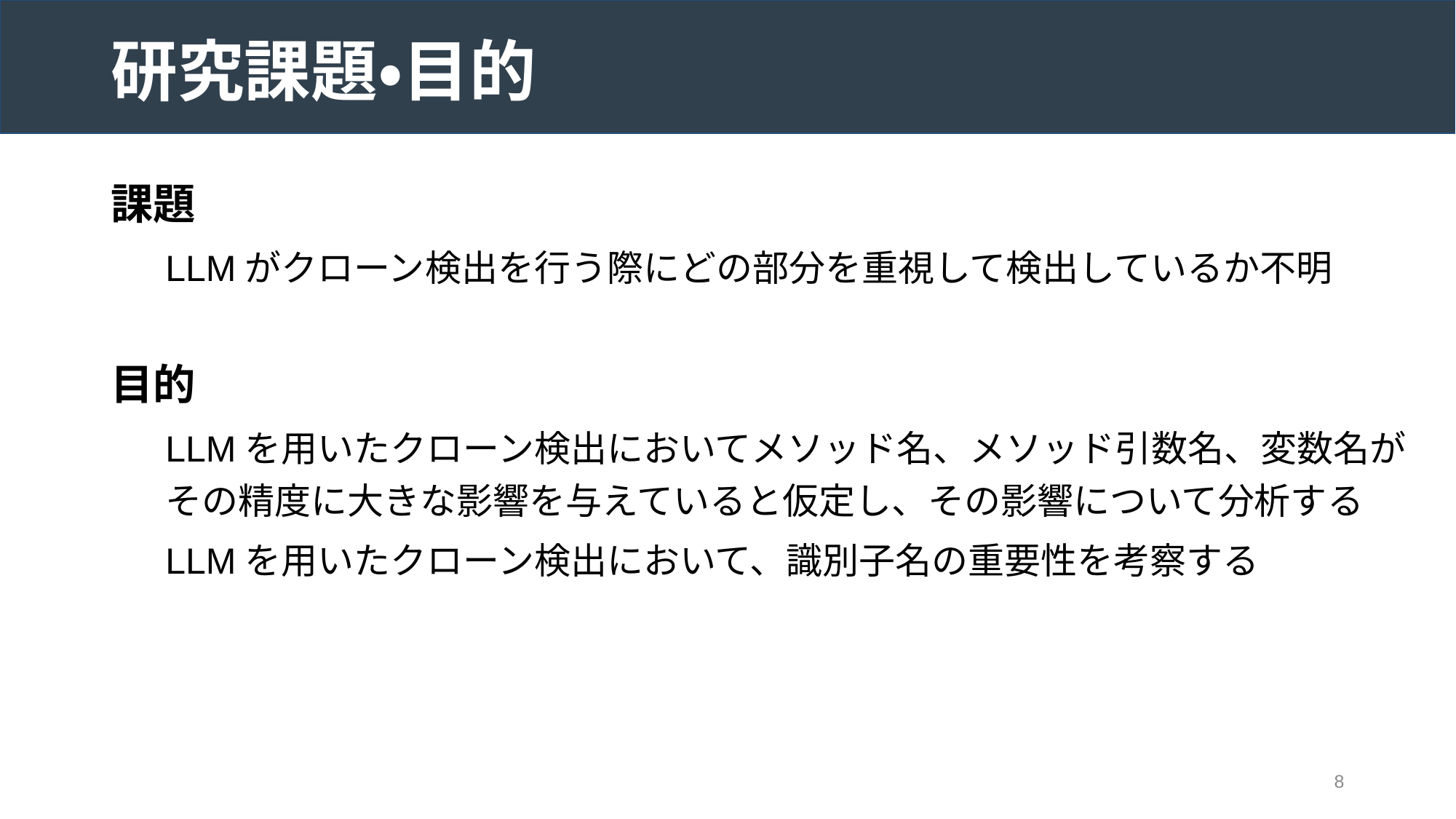

# 研究課題・目的
課題
LLMがクローン検出を行う際にどの部分を重視して検出しているか不明

目的
LLMを用いたクローン検出においてメソッド名、メソッド引数名、変数名が
その精度に大きな影響を与えていると仮定し、その影響について分析する
LLMを用いたクローン検出において、識別子名の重要性を考察する
8